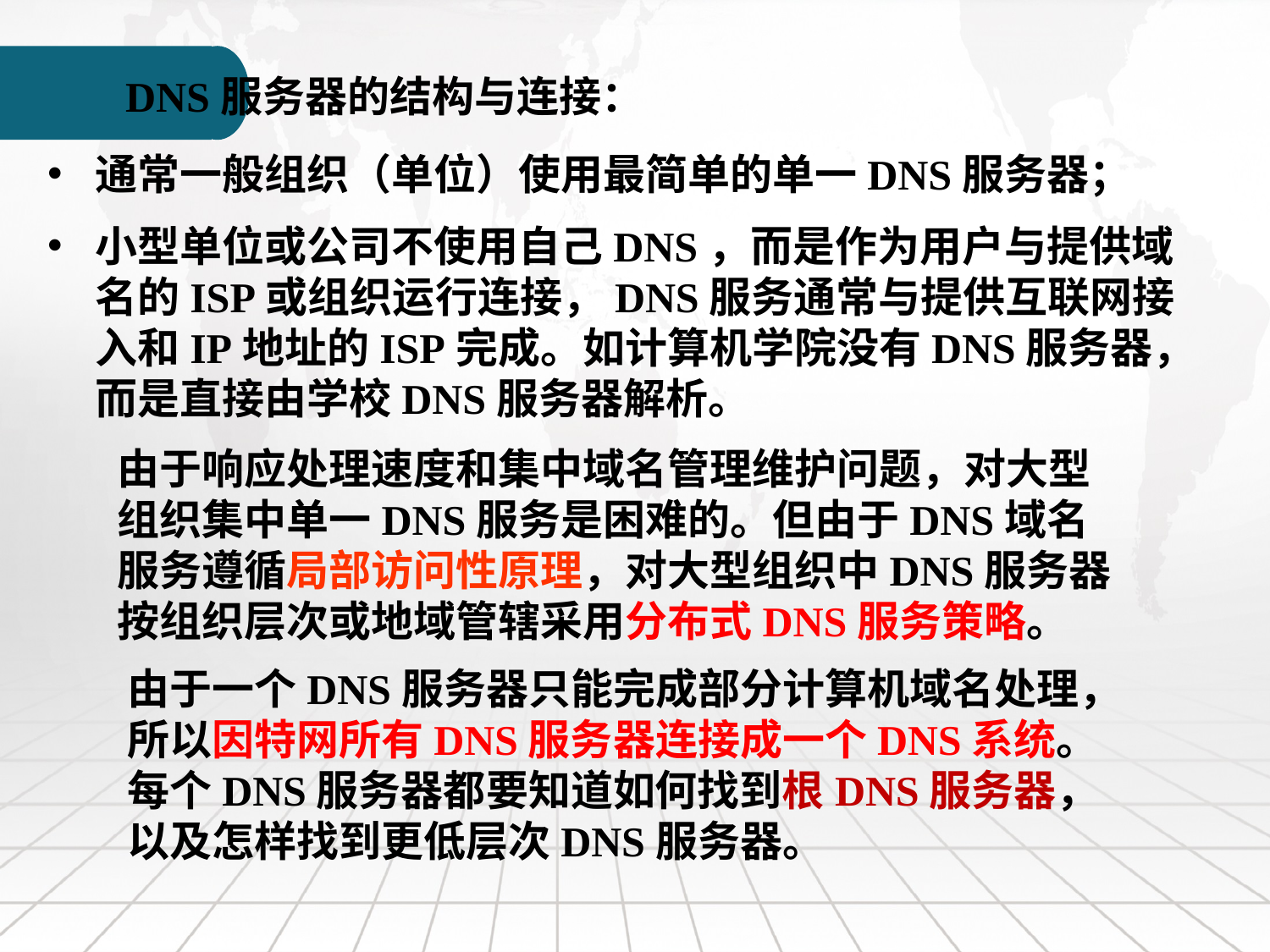

DNS服务器的结构与连接：
通常一般组织（单位）使用最简单的单一DNS服务器；
小型单位或公司不使用自己DNS，而是作为用户与提供域名的ISP或组织运行连接，DNS服务通常与提供互联网接入和IP地址的ISP完成。如计算机学院没有DNS服务器，而是直接由学校DNS服务器解析。
由于响应处理速度和集中域名管理维护问题，对大型组织集中单一DNS服务是困难的。但由于DNS域名服务遵循局部访问性原理，对大型组织中DNS服务器按组织层次或地域管辖采用分布式DNS服务策略。
由于一个DNS服务器只能完成部分计算机域名处理，所以因特网所有DNS服务器连接成一个DNS系统。每个DNS服务器都要知道如何找到根DNS服务器，以及怎样找到更低层次DNS服务器。